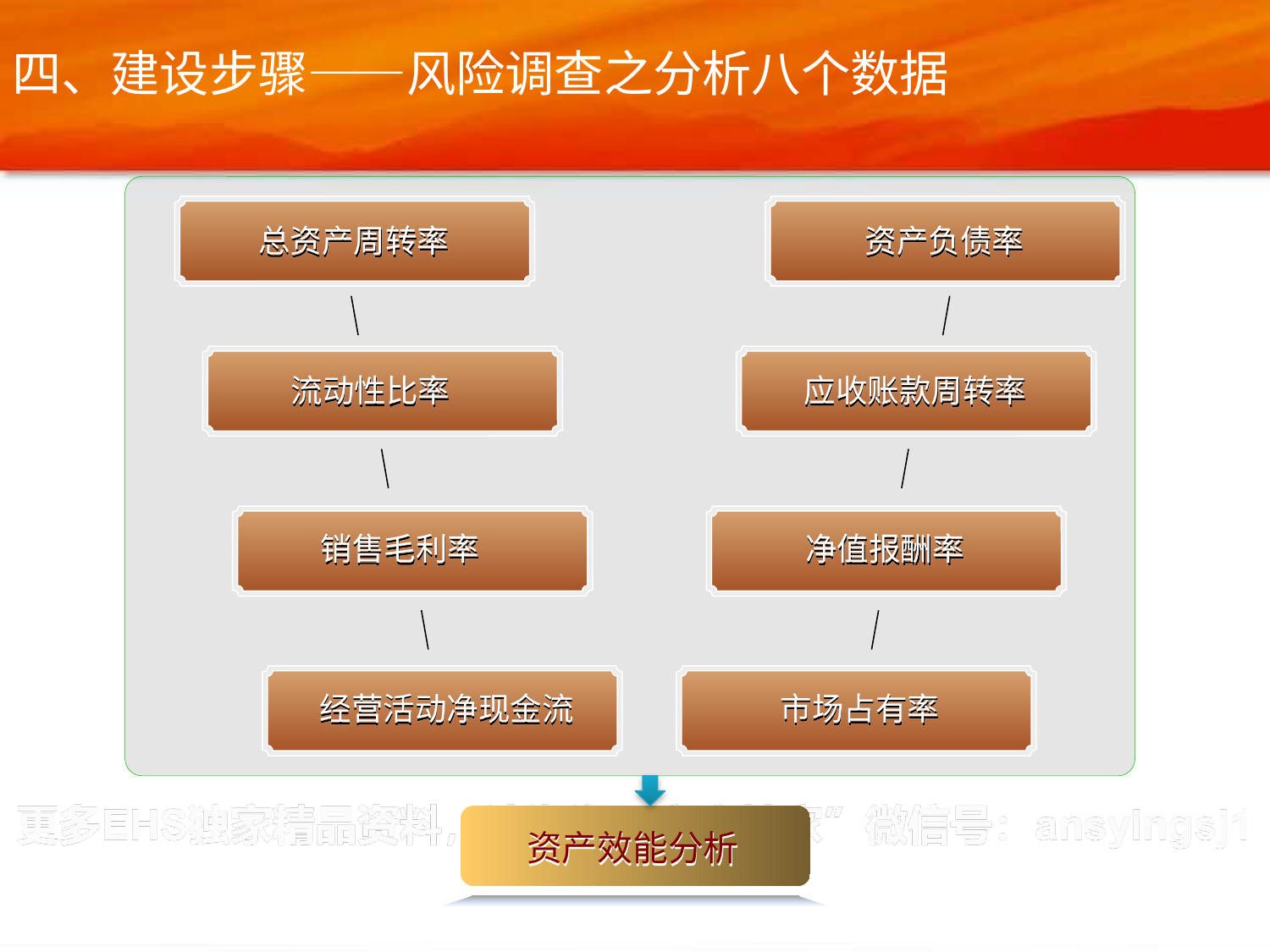

四、建设步骤——风险调查之分析八个数据

总资产周转率
资产负债率

流动性比率
应收账款周转率

销售毛利率
净值报酬率

经营活动净现金流
市场占有率

资产效能分析